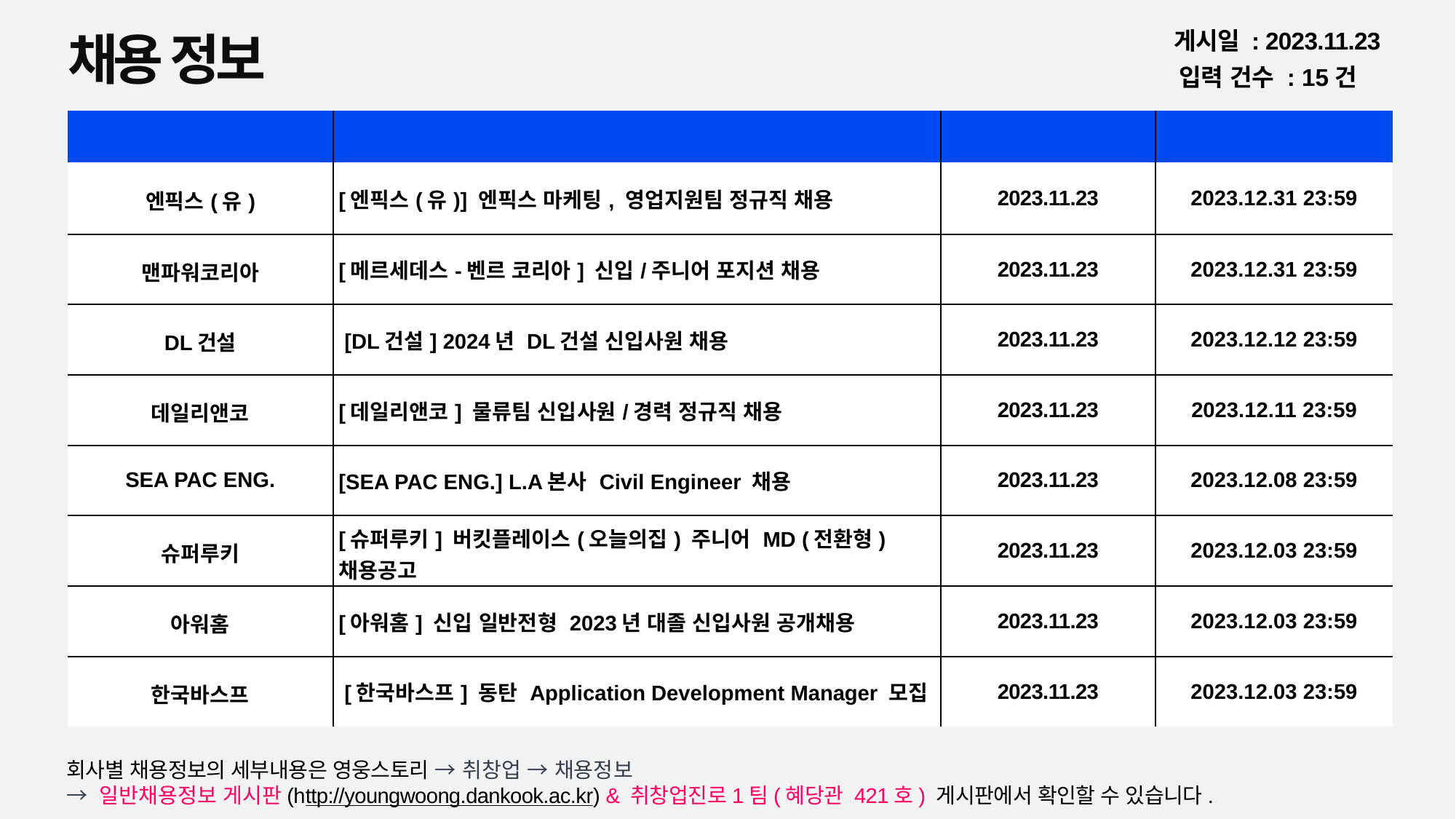

채용 정보
게시일 : 2023.11.23
입력 건수 : 15건
| 회사명 | 공고명 | 등록일 | 마감일 |
| --- | --- | --- | --- |
| 엔픽스(유) | [엔픽스(유)] 엔픽스 마케팅, 영업지원팀 정규직 채용 | 2023.11.23 | 2023.12.31 23:59 |
| 맨파워코리아 | [메르세데스-벤르 코리아] 신입/주니어 포지션 채용 | 2023.11.23 | 2023.12.31 23:59 |
| DL건설 | [DL건설] 2024년 DL건설 신입사원 채용 | 2023.11.23 | 2023.12.12 23:59 |
| 데일리앤코 | [데일리앤코] 물류팀 신입사원/경력 정규직 채용 | 2023.11.23 | 2023.12.11 23:59 |
| SEA PAC ENG. | [SEA PAC ENG.] L.A본사 Civil Engineer 채용 | 2023.11.23 | 2023.12.08 23:59 |
| 슈퍼루키 | [슈퍼루키] 버킷플레이스(오늘의집) 주니어 MD (전환형) 채용공고 | 2023.11.23 | 2023.12.03 23:59 |
| 아워홈 | [아워홈] 신입 일반전형 2023년 대졸 신입사원 공개채용 | 2023.11.23 | 2023.12.03 23:59 |
| 한국바스프 | [한국바스프] 동탄 Application Development Manager 모집 | 2023.11.23 | 2023.12.03 23:59 |
회사별 채용정보의 세부내용은 영웅스토리 → 취창업 → 채용정보
→ 일반채용정보 게시판(http://youngwoong.dankook.ac.kr) & 취창업진로1팀(혜당관 421호) 게시판에서 확인할 수 있습니다.